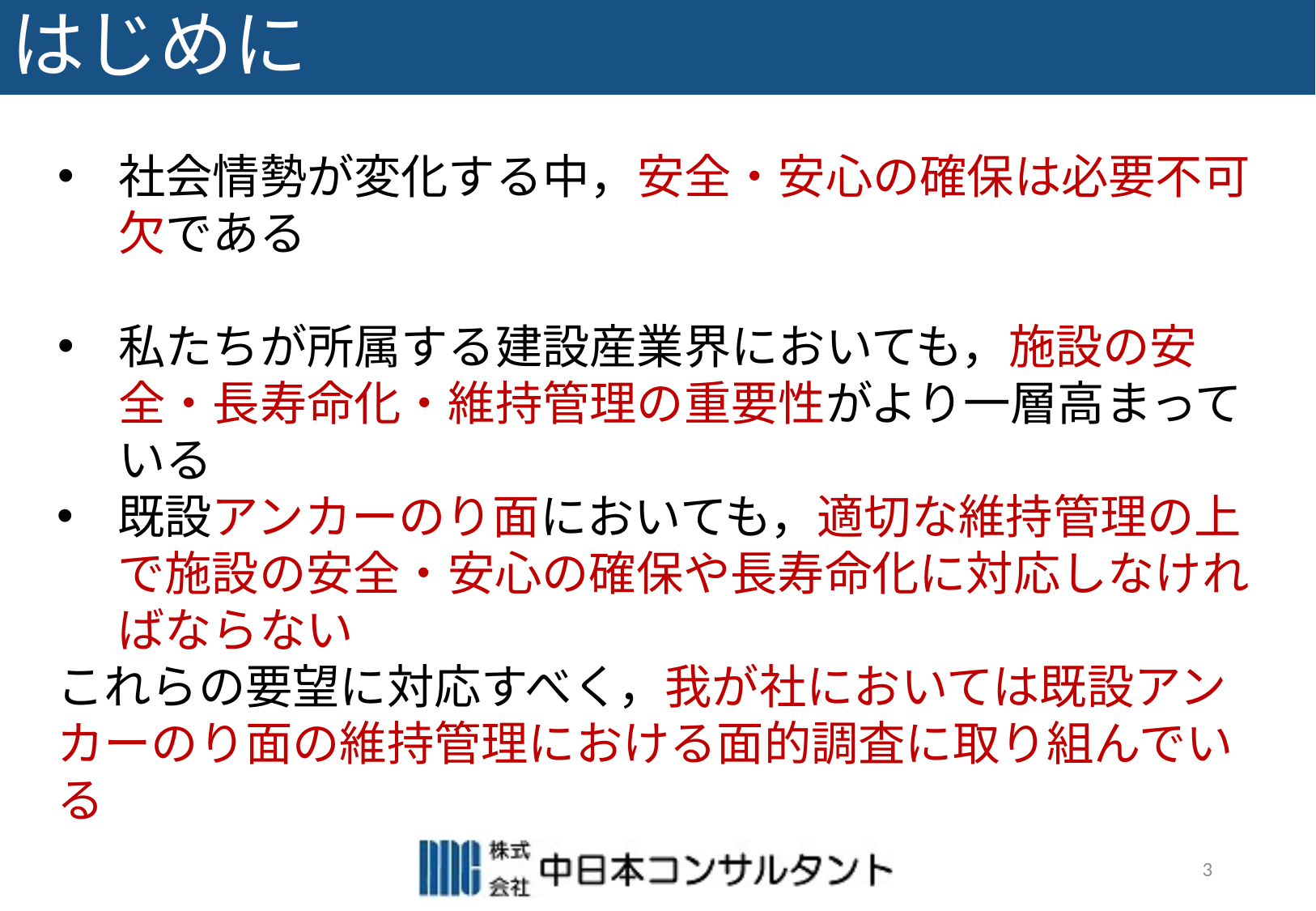

# はじめに
社会情勢が変化する中，安全・安心の確保は必要不可欠である
私たちが所属する建設産業界においても，施設の安全・長寿命化・維持管理の重要性がより一層高まっている
既設アンカーのり面においても，適切な維持管理の上で施設の安全・安心の確保や長寿命化に対応しなければならない
これらの要望に対応すべく，我が社においては既設アンカーのり面の維持管理における面的調査に取り組んでいる
3